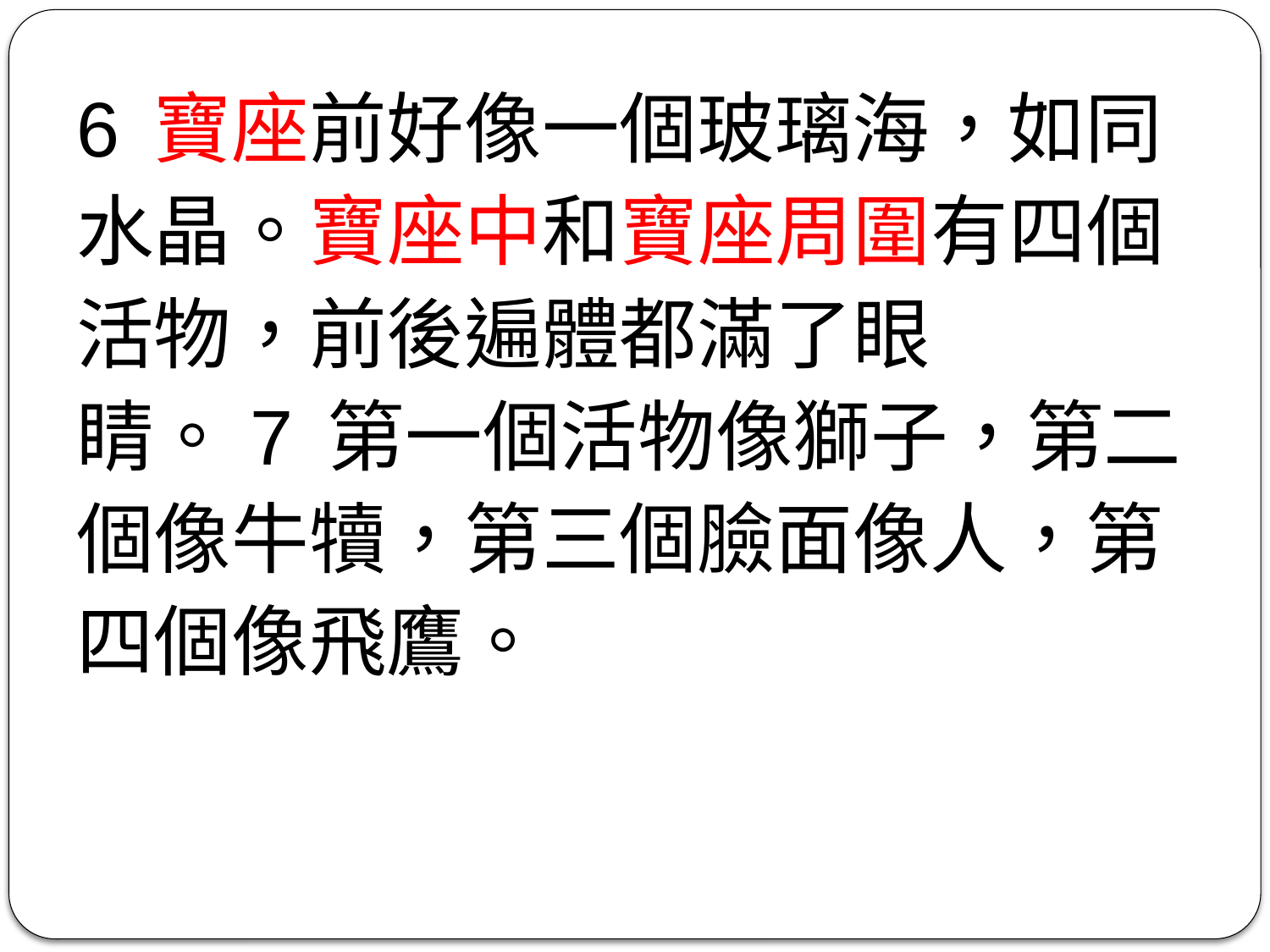

6 寶座前好像一個玻璃海，如同水晶。寶座中和寶座周圍有四個活物，前後遍體都滿了眼睛。7 第一個活物像獅子，第二個像牛犢，第三個臉面像人，第四個像飛鷹。